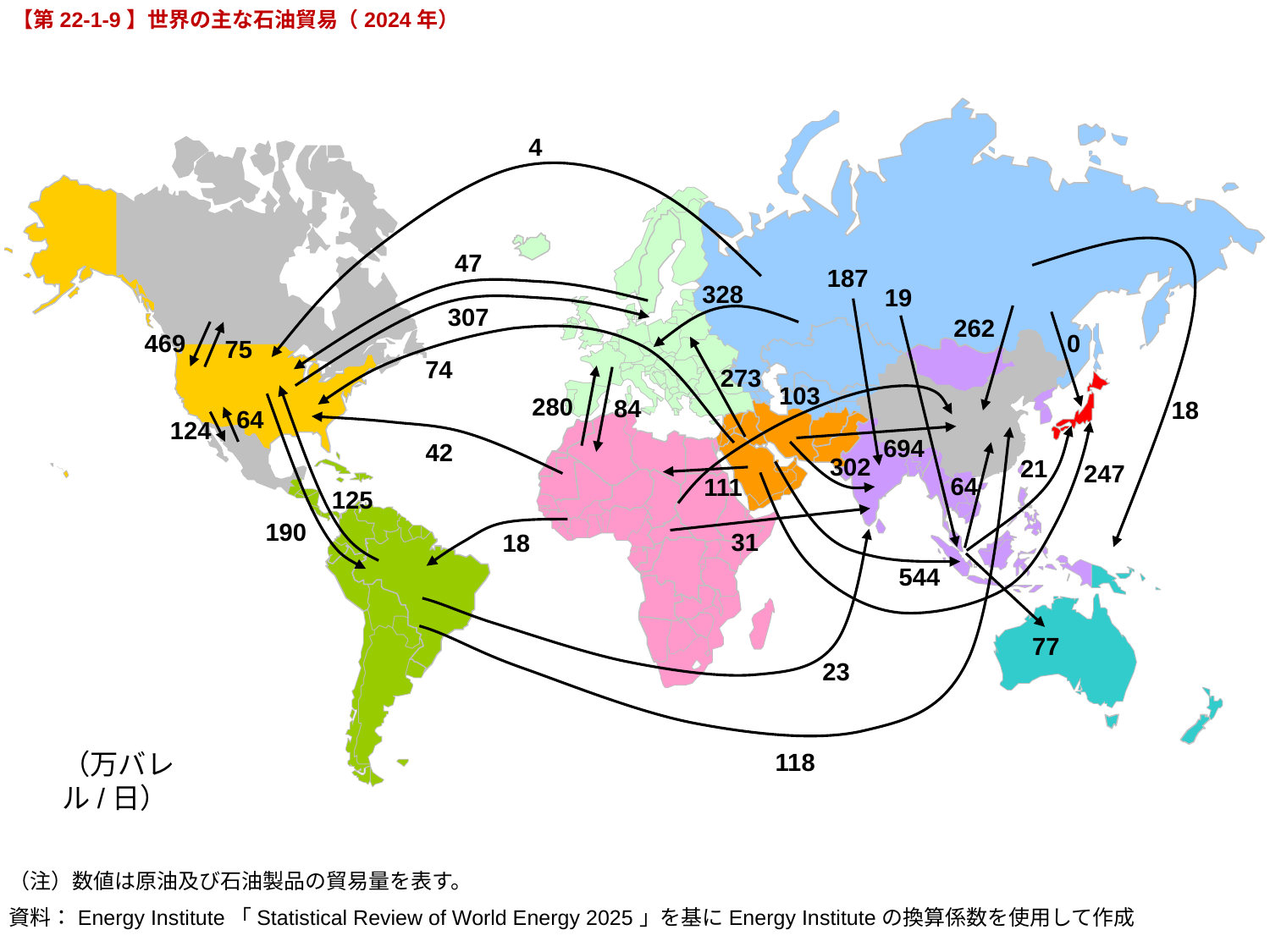

【第22-1-9】世界の主な石油貿易（2024年）

4

47

328

262

469

74

273

280

64

694

42

302
21

247

111

190

544

19

307

0

75

103
84
18
124

64

125

31
18

77
23
（万バレル/日）
118
187

（注）数値は原油及び石油製品の貿易量を表す。
資料：Energy Institute「Statistical Review of World Energy 2025」を基にEnergy Instituteの換算係数を使用して作成